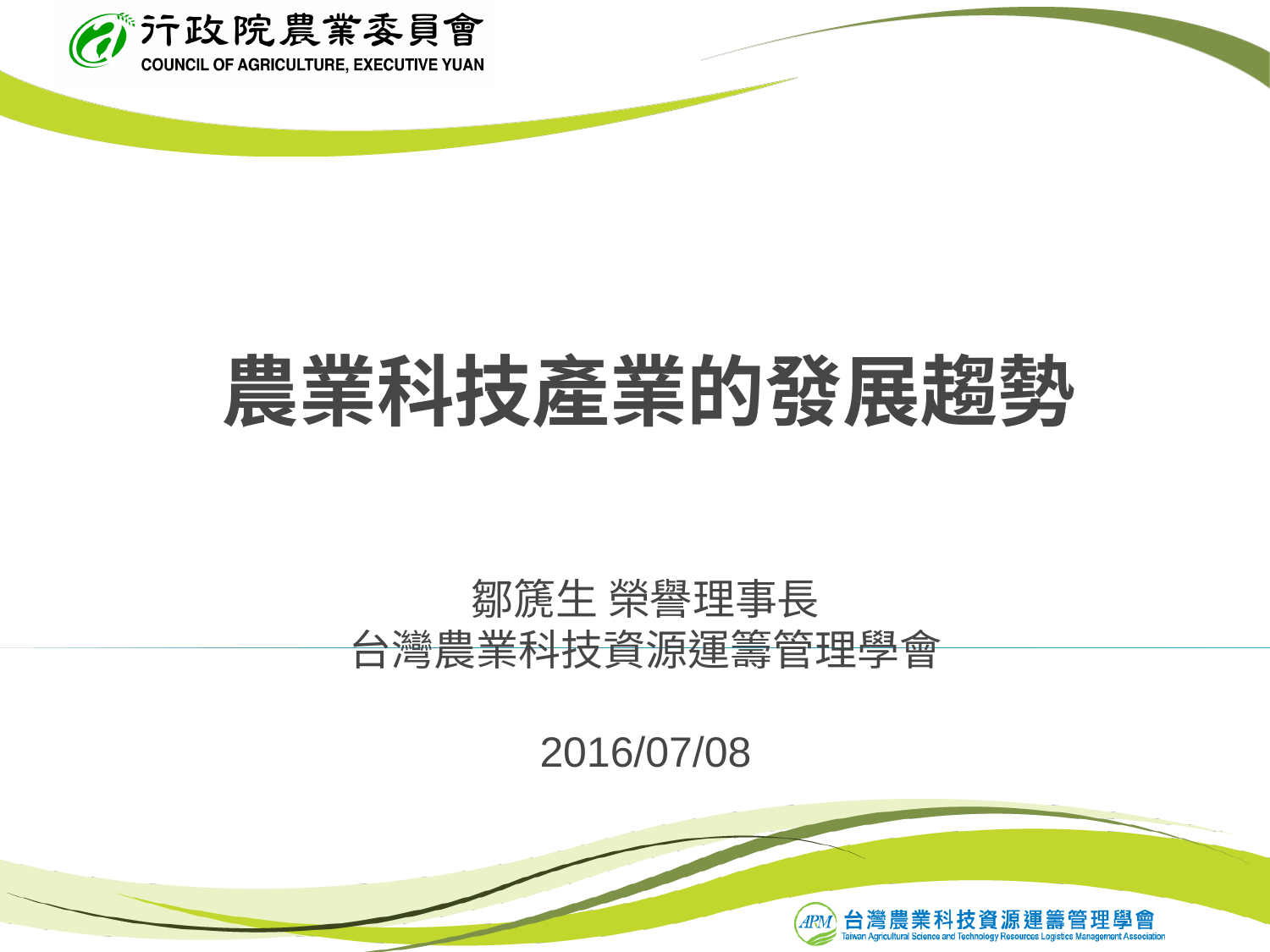

# 農業科技產業的發展趨勢
鄒篪生 榮譽理事長
台灣農業科技資源運籌管理學會

2016/07/08